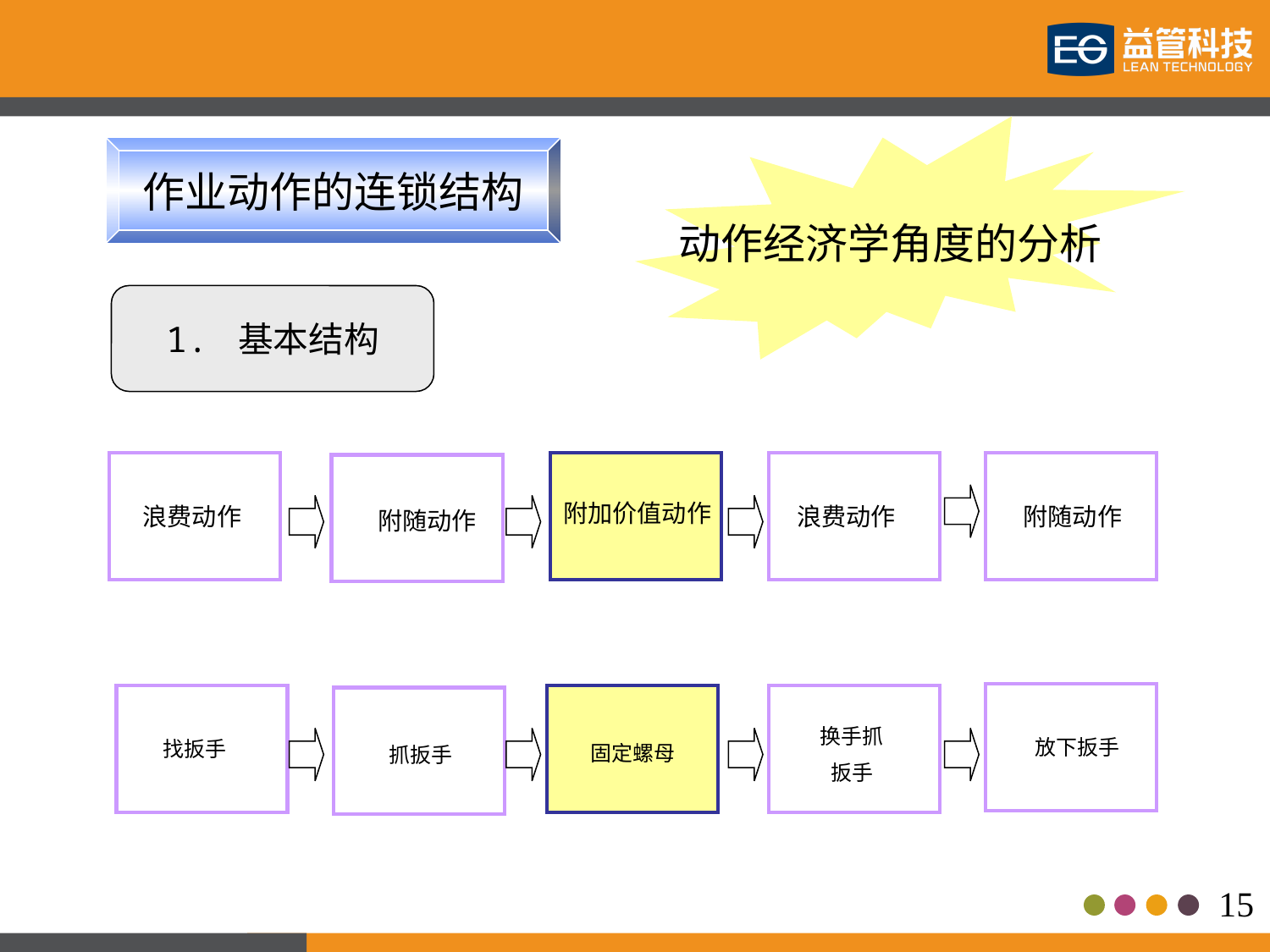

动作经济学角度的分析
作业动作的连锁结构
1. 基本结构

附加价值动作
浪费动作

浪费动作
   附随动作
  附随动作

换手抓
扳手

放下扳手
找扳手
固定螺母
抓扳手